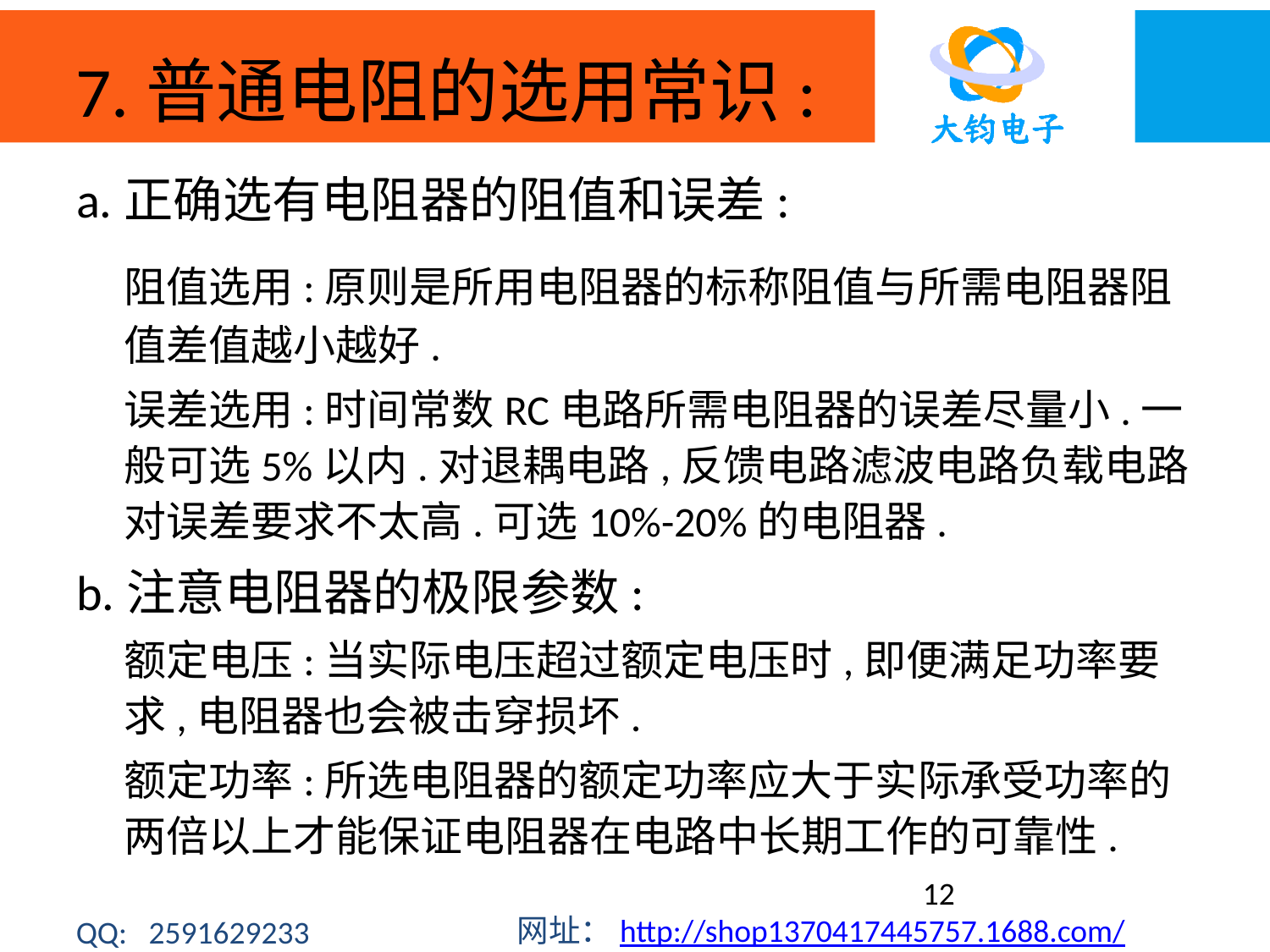

# 7.普通电阻的选用常识:
a.正确选有电阻器的阻值和误差:
	阻值选用:原则是所用电阻器的标称阻值与所需电阻器阻值差值越小越好.
	误差选用:时间常数RC电路所需电阻器的误差尽量小.一般可选5%以内.对退耦电路,反馈电路滤波电路负载电路对误差要求不太高.可选10%-20%的电阻器.
b.注意电阻器的极限参数:
	额定电压:当实际电压超过额定电压时,即便满足功率要求,电阻器也会被击穿损坏.
	额定功率:所选电阻器的额定功率应大于实际承受功率的两倍以上才能保证电阻器在电路中长期工作的可靠性.
12